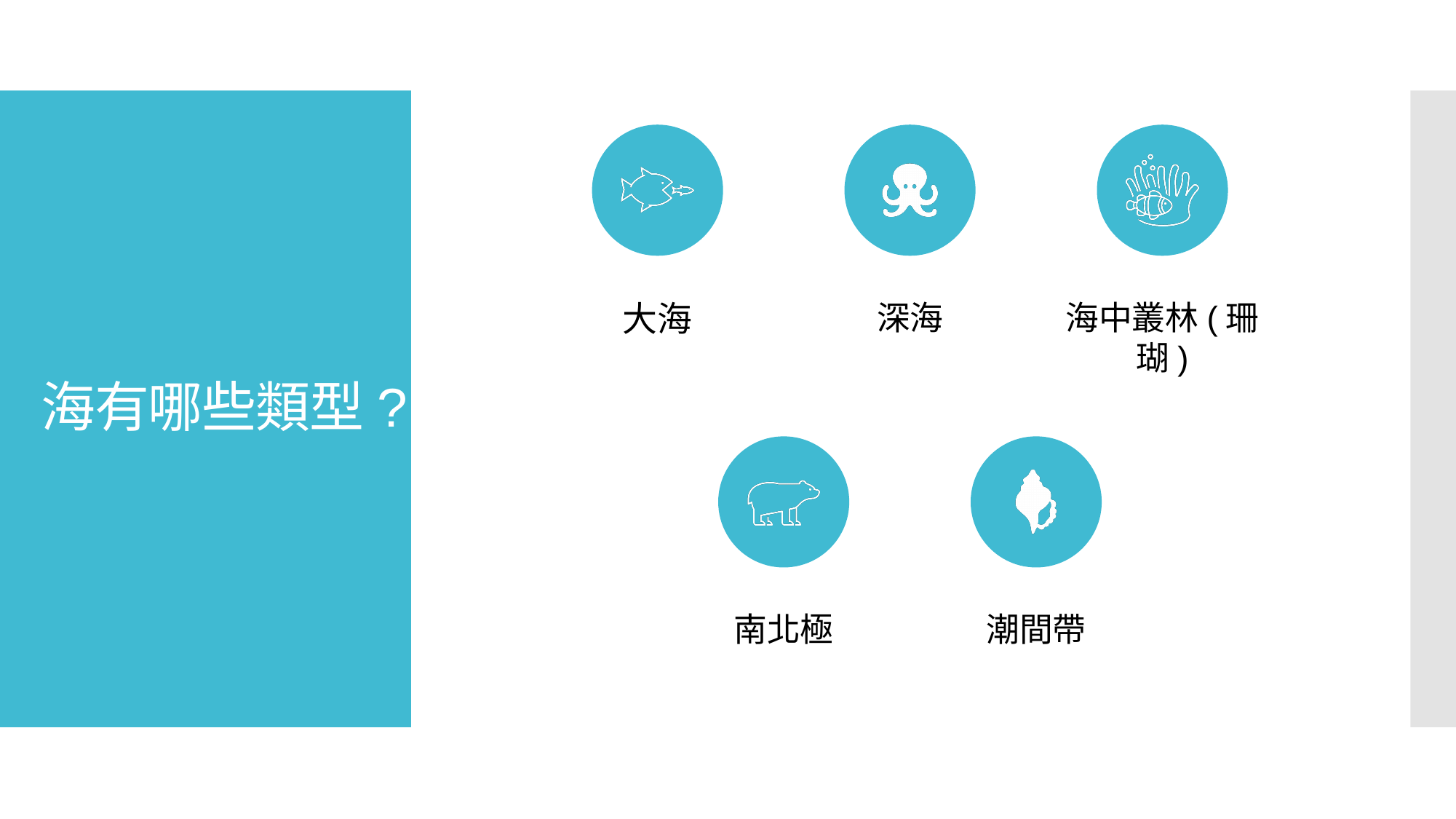

大海
深海
海中叢林(珊瑚)
南北極
潮間帶
# 海有哪些類型?